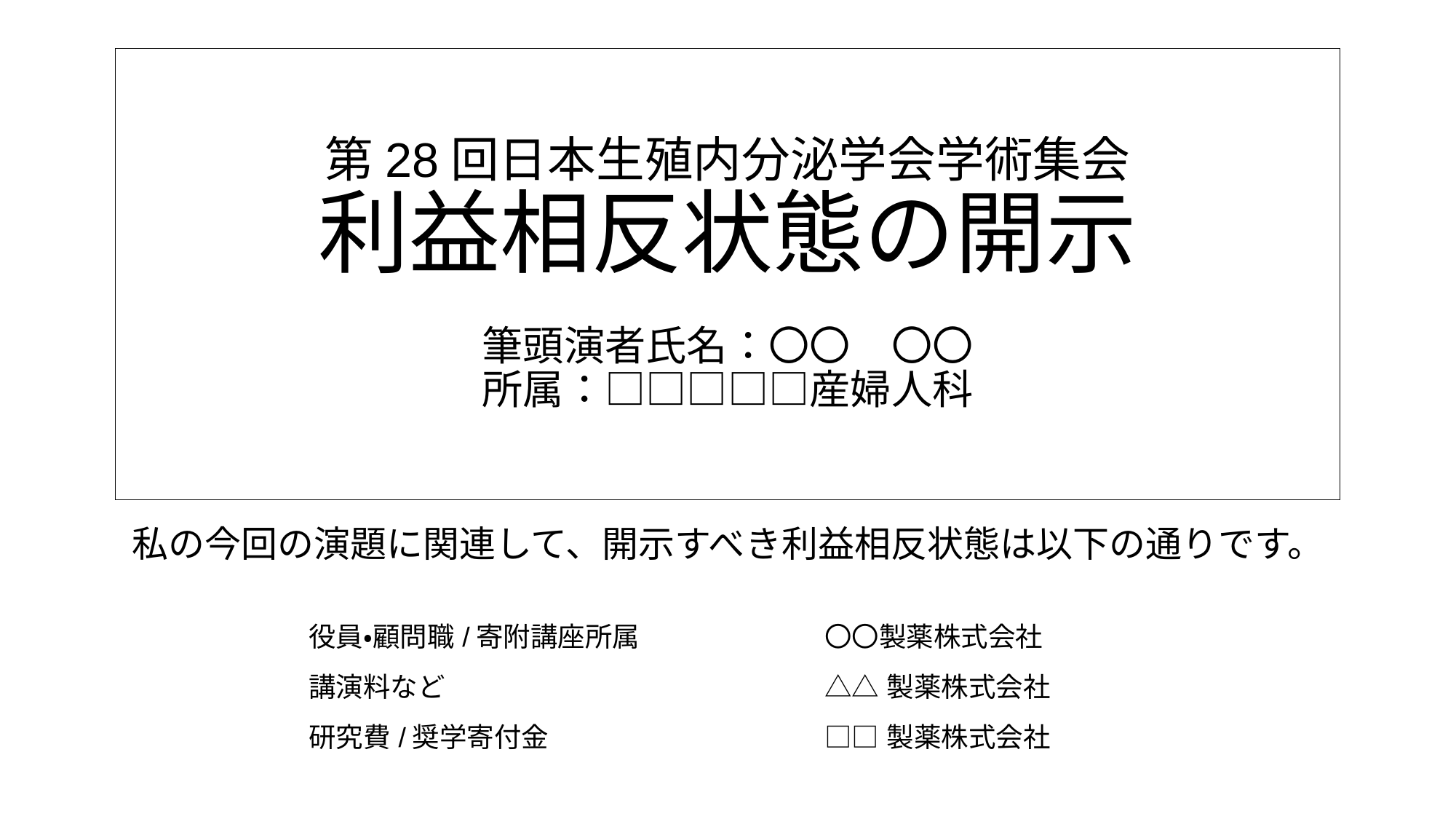

# 第28回日本生殖内分泌学会学術集会 利益相反状態の開示 筆頭演者氏名：〇〇　〇〇 所属：□□□□□産婦人科
私の今回の演題に関連して、開示すべき利益相反状態は以下の通りです。
| 役員・顧問職/寄附講座所属 | 〇〇製薬株式会社 |
| --- | --- |
| 講演料など | △△製薬株式会社 |
| 研究費/奨学寄付金 | □□製薬株式会社 |